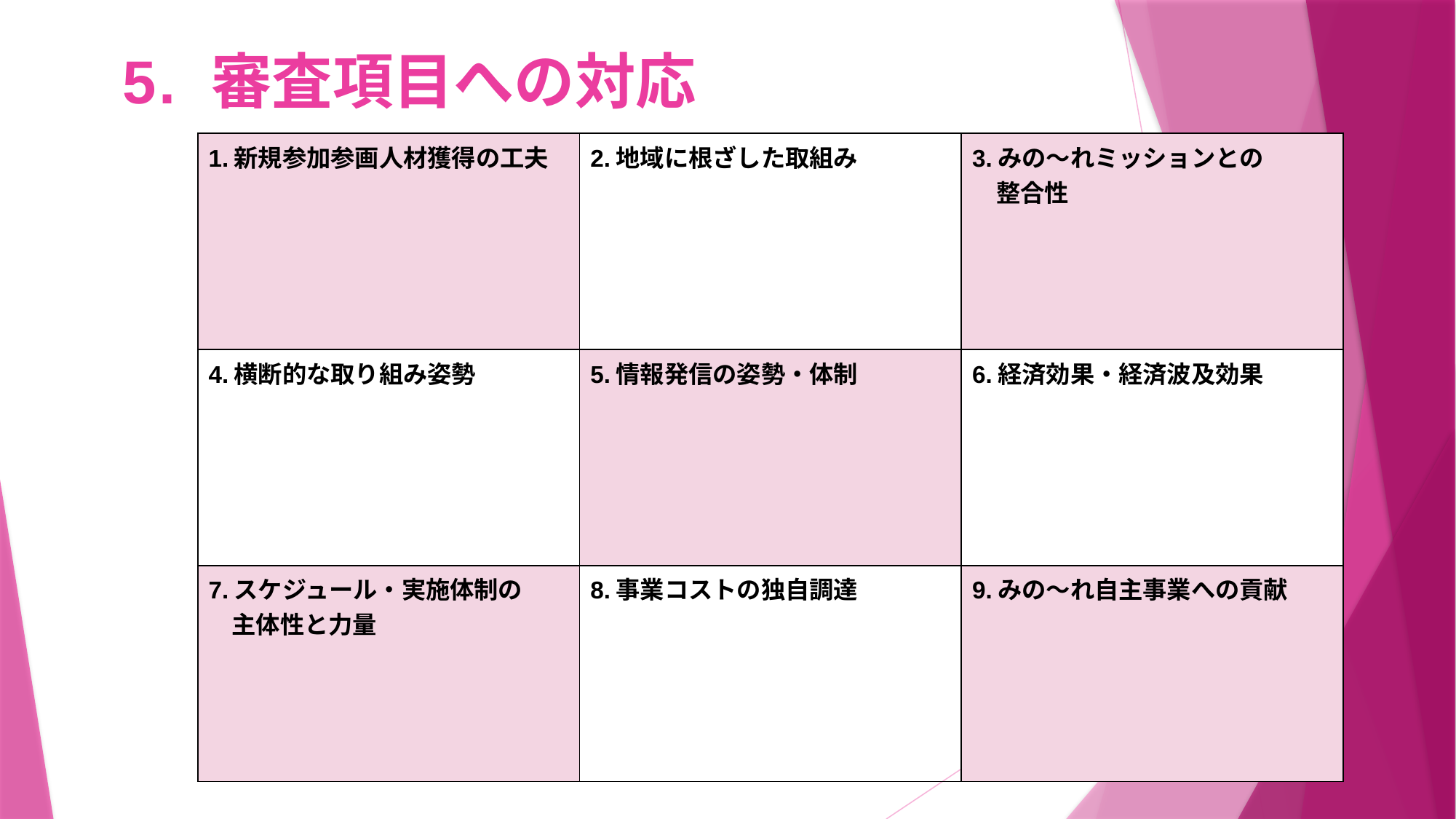

# 審査項目への対応
| 1.新規参加参画人材獲得の工夫 | 2.地域に根ざした取組み | 3.みの～れミッションとの 　整合性 |
| --- | --- | --- |
| 4.横断的な取り組み姿勢 | 5.情報発信の姿勢・体制 | 6.経済効果・経済波及効果 |
| 7.スケジュール・実施体制の 主体性と力量 | 8.事業コストの独自調達 | 9.みの～れ自主事業への貢献 |